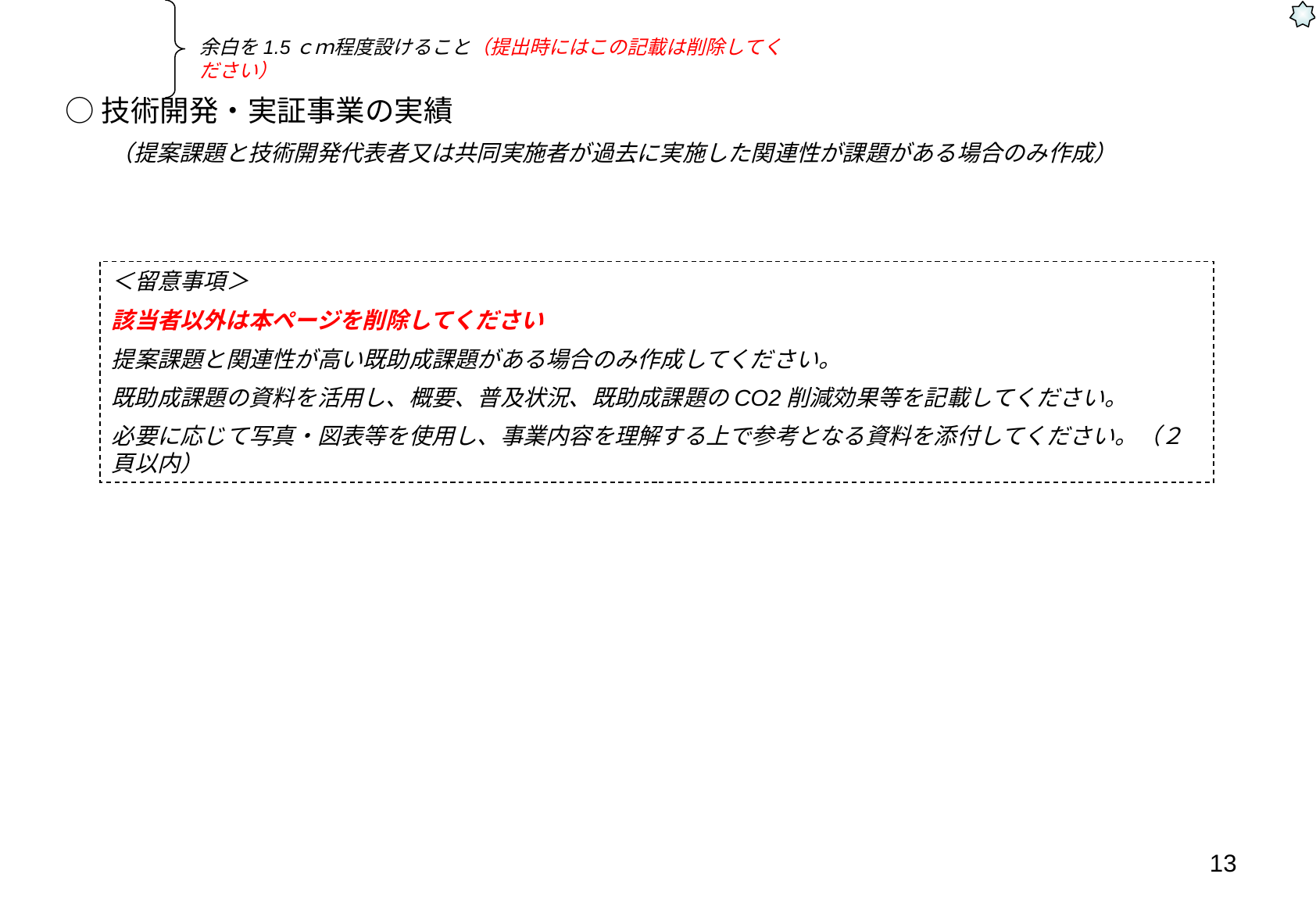

余白を1.5ｃｍ程度設けること（提出時にはこの記載は削除してください）
○技術開発・実証事業の実績
　　（提案課題と技術開発代表者又は共同実施者が過去に実施した関連性が課題がある場合のみ作成）
＜留意事項＞
該当者以外は本ページを削除してください
提案課題と関連性が高い既助成課題がある場合のみ作成してください。
既助成課題の資料を活用し、概要、普及状況、既助成課題のCO2削減効果等を記載してください。
必要に応じて写真・図表等を使用し、事業内容を理解する上で参考となる資料を添付してください。（２頁以内）
13